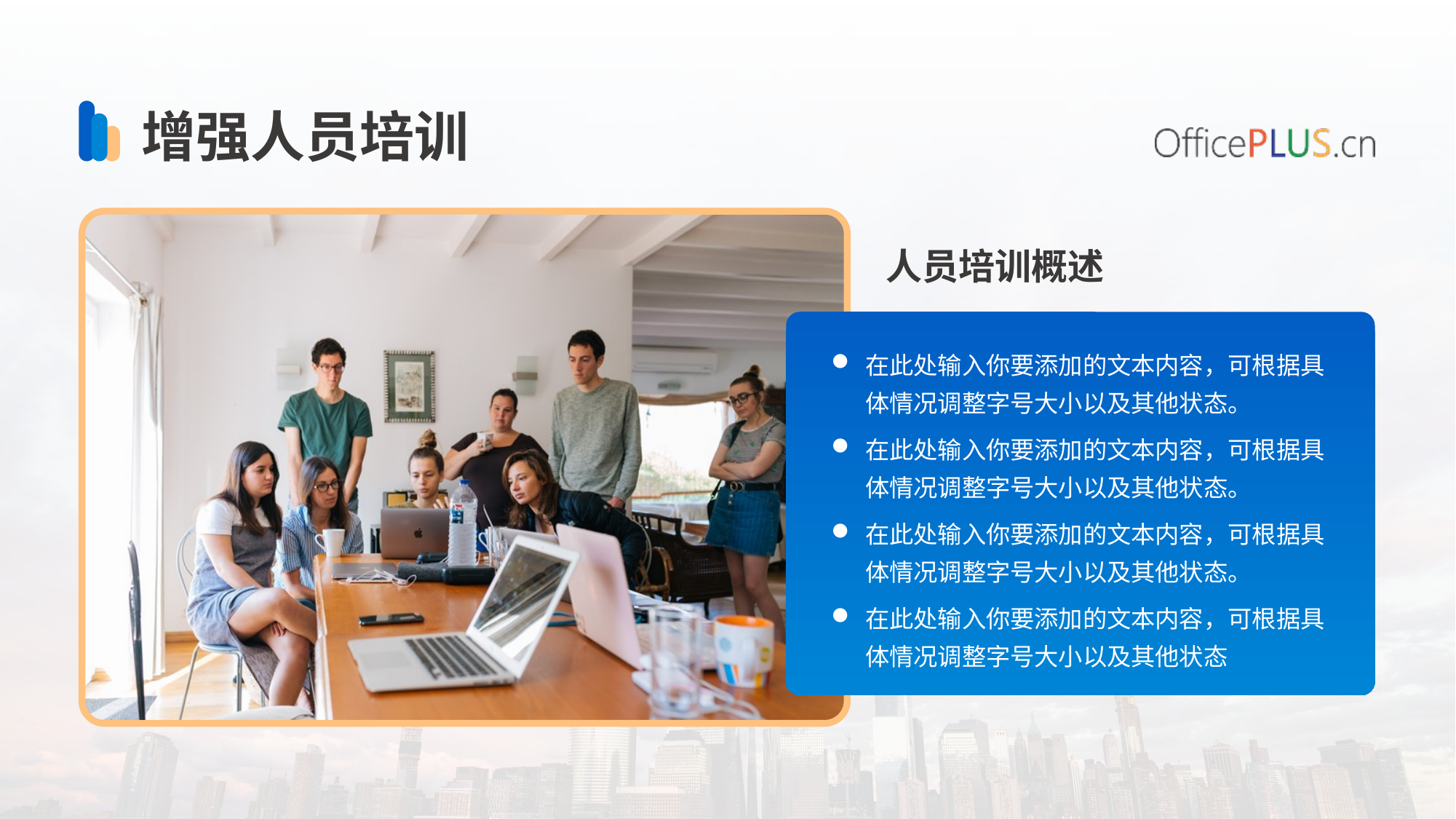

增强人员培训

人员培训概述

在此处输入你要添加的文本内容，可根据具体情况调整字号大小以及其他状态。
在此处输入你要添加的文本内容，可根据具体情况调整字号大小以及其他状态。
在此处输入你要添加的文本内容，可根据具体情况调整字号大小以及其他状态。
在此处输入你要添加的文本内容，可根据具体情况调整字号大小以及其他状态